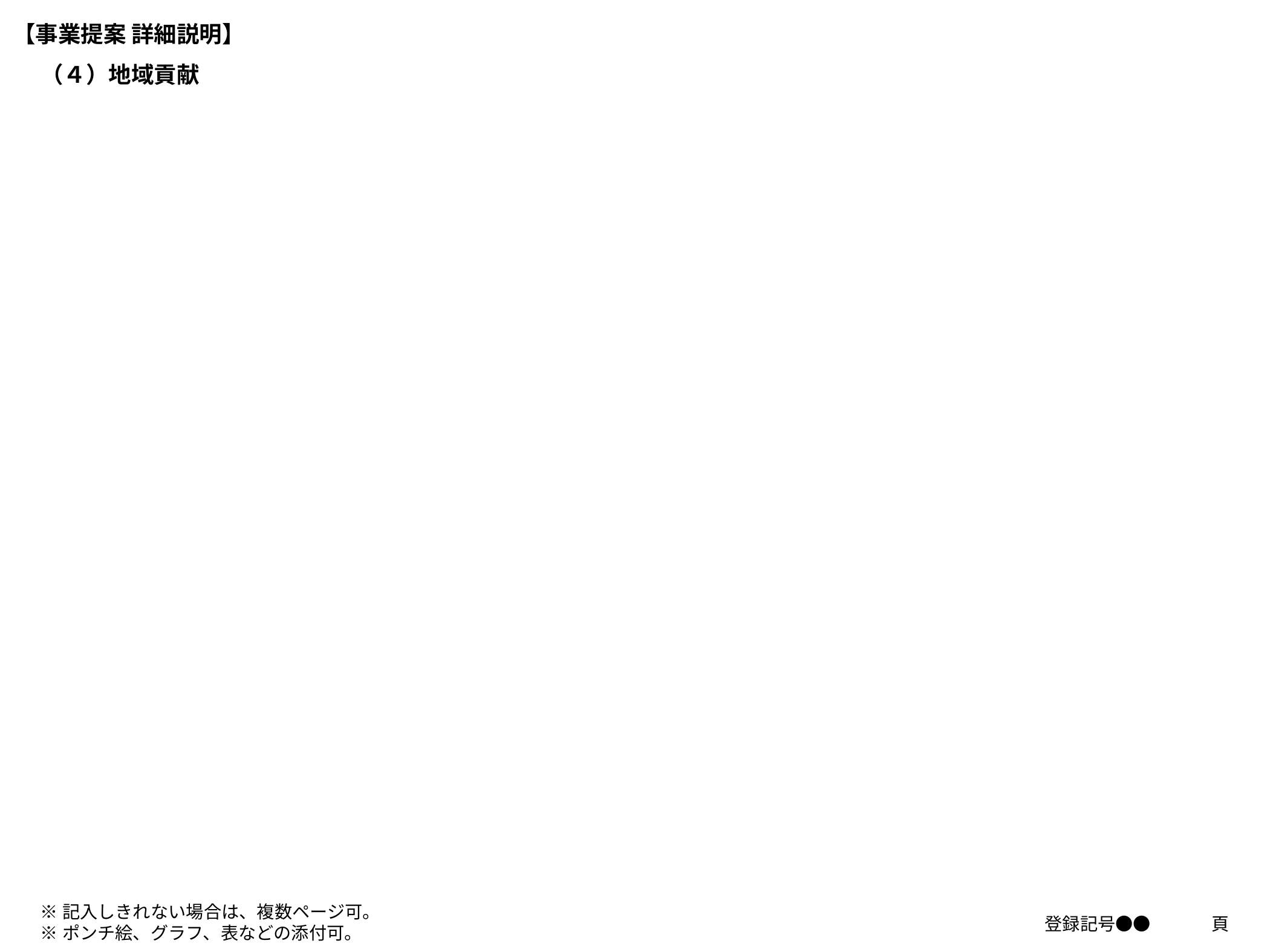

# 【事業提案 詳細説明】 　 （４）地域貢献

※記入しきれない場合は、複数ページ可。
※ポンチ絵、グラフ、表などの添付可。
登録記号●●
頁